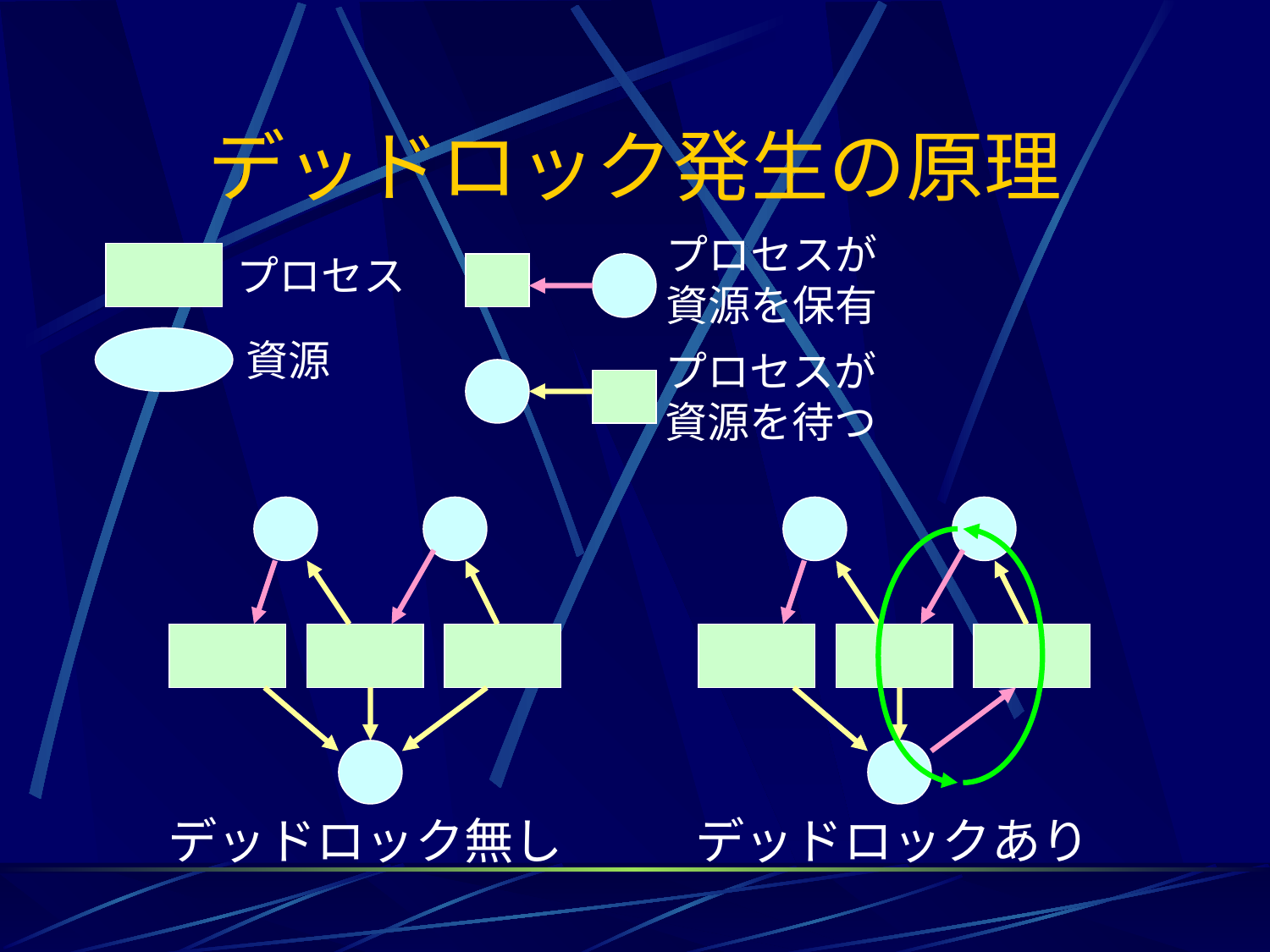

# デッドロック発生の原理
プロセスが
資源を保有

プロセス

資源
プロセスが
資源を待つ

デッドロック無し
デッドロックあり